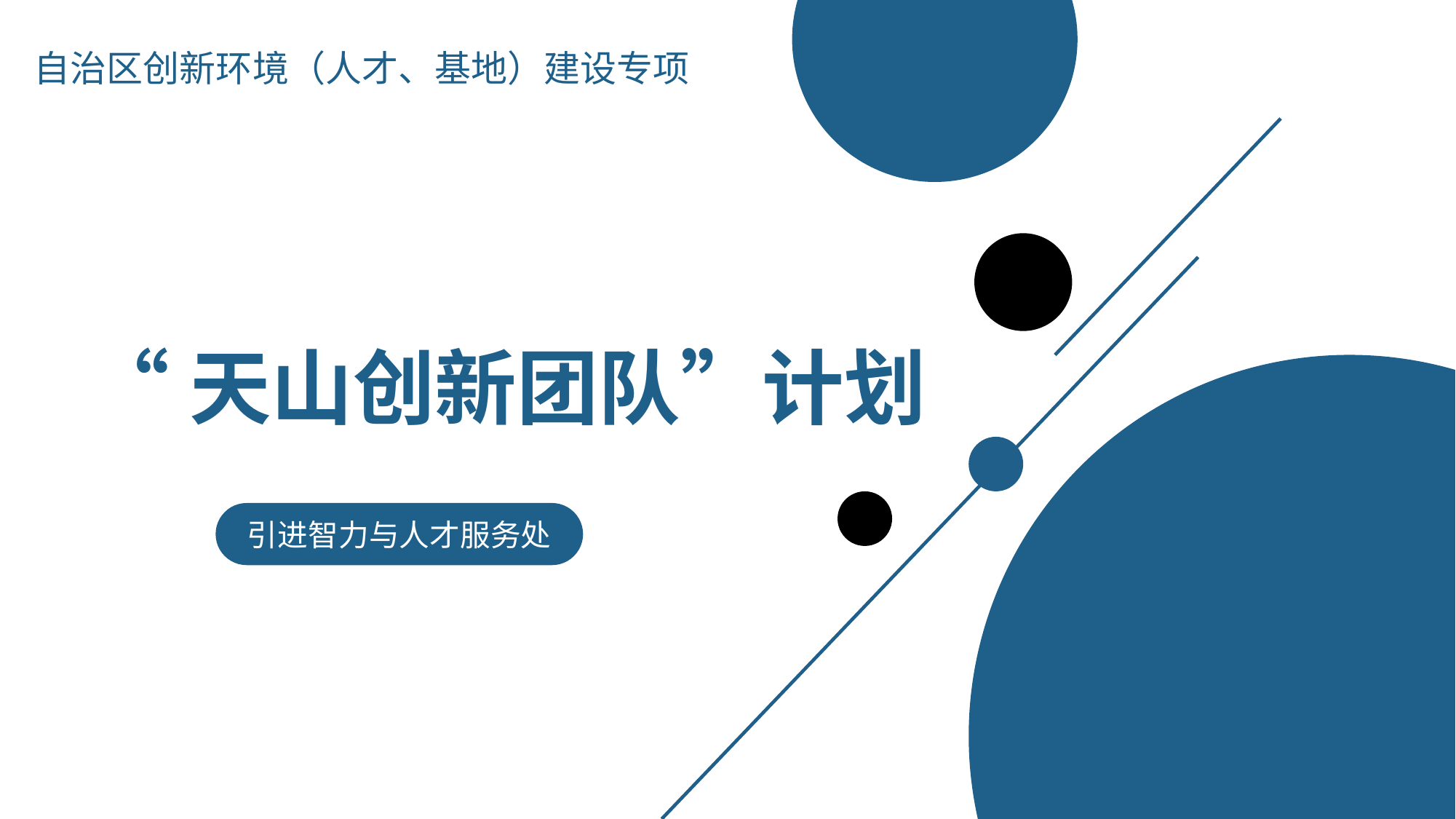

自治区创新环境（人才、基地）建设专项

“天山创新团队”计划

引进智力与人才服务处